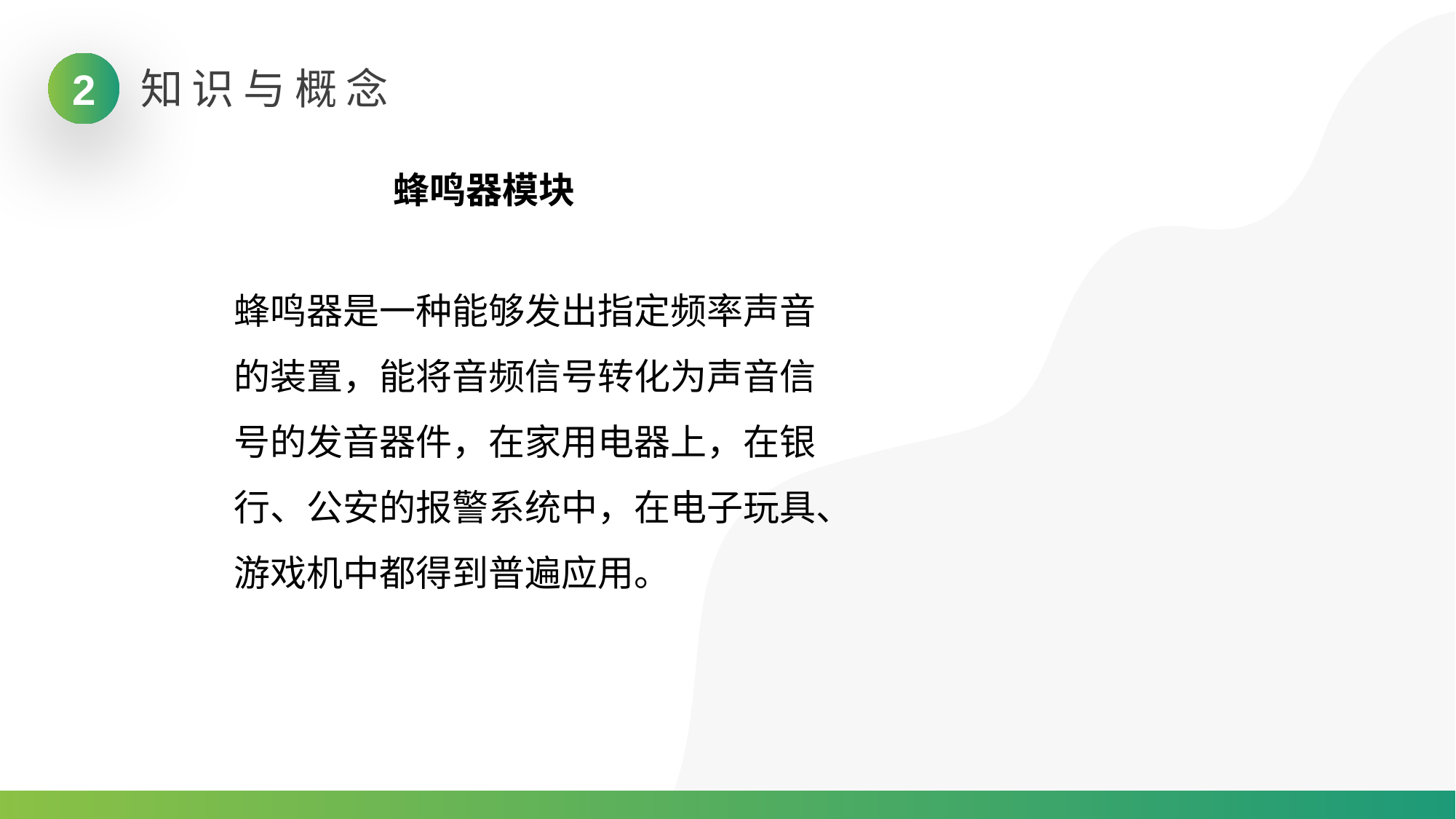

知识与概念
2
蜂鸣器模块
蜂鸣器是一种能够发出指定频率声音的装置，能将音频信号转化为声音信号的发音器件，在家用电器上，在银行、公安的报警系统中，在电子玩具、游戏机中都得到普遍应用。
02